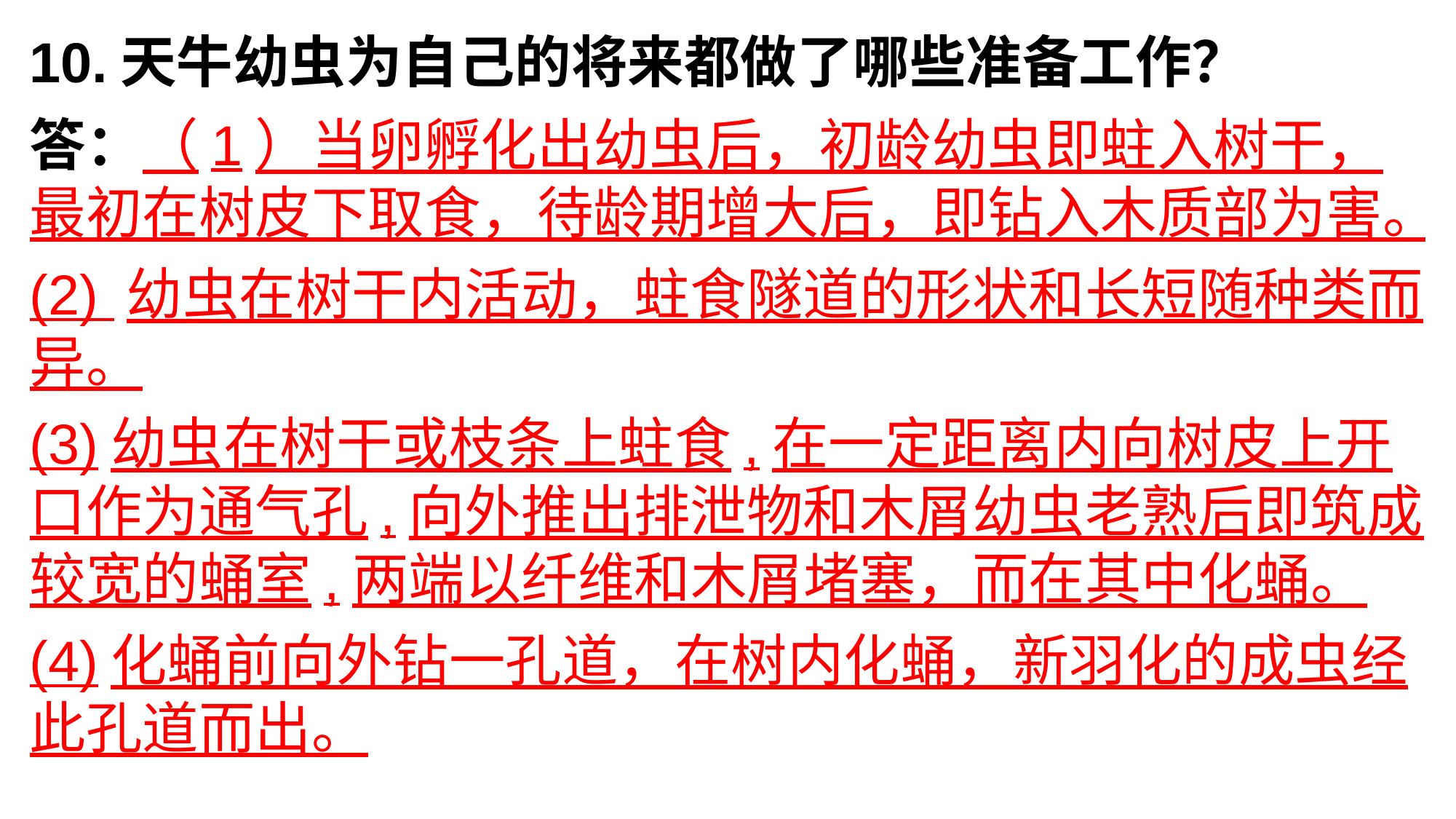

10.天牛幼虫为自己的将来都做了哪些准备工作？
答：（1）当卵孵化出幼虫后，初龄幼虫即蛀入树干，最初在树皮下取食，待龄期增大后，即钻入木质部为害。
(2) 幼虫在树干内活动，蛀食隧道的形状和长短随种类而异。
(3)幼虫在树干或枝条上蛀食,在一定距离内向树皮上开口作为通气孔,向外推出排泄物和木屑幼虫老熟后即筑成较宽的蛹室,两端以纤维和木屑堵塞，而在其中化蛹。
(4)化蛹前向外钻一孔道，在树内化蛹，新羽化的成虫经此孔道而出。